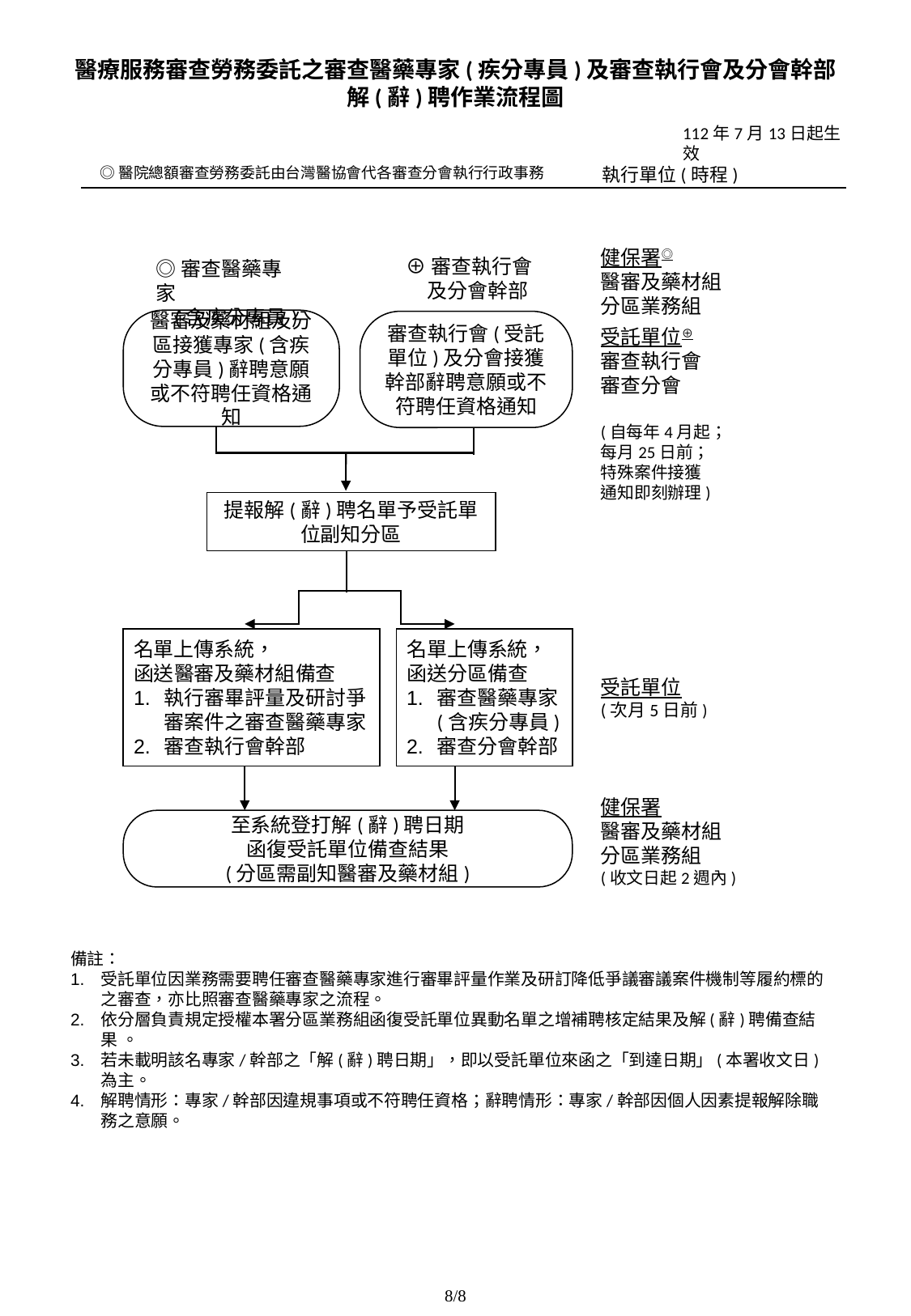

醫療服務審查勞務委託之審查醫藥專家(疾分專員)及審查執行會及分會幹部
解(辭)聘作業流程圖
112年7月13日起生效
◎醫院總額審查勞務委託由台灣醫協會代各審查分會執行行政事務
執行單位(時程)
⊕審查執行會
   及分會幹部
健保署◎
醫審及藥材組
分區業務組

受託單位⊕
審查執行會
審查分會

(自每年4月起；
每月25日前；
特殊案件接獲
通知即刻辦理)
◎審查醫藥專家
    (含疾分專員)
醫審及藥材組及分區接獲專家(含疾分專員)辭聘意願或不符聘任資格通知
審查執行會(受託單位)及分會接獲幹部辭聘意願或不符聘任資格通知
提報解(辭)聘名單予受託單位副知分區
名單上傳系統，
函送醫審及藥材組備查
執行審畢評量及研討爭審案件之審查醫藥專家
審查執行會幹部
名單上傳系統，函送分區備查
審查醫藥專家(含疾分專員)
審查分會幹部
受託單位
(次月5日前)
健保署
醫審及藥材組
分區業務組
(收文日起2週內)
至系統登打解(辭)聘日期
函復受託單位備查結果
(分區需副知醫審及藥材組)
備註：
受託單位因業務需要聘任審查醫藥專家進行審畢評量作業及研訂降低爭議審議案件機制等履約標的之審查，亦比照審查醫藥專家之流程。
依分層負責規定授權本署分區業務組函復受託單位異動名單之增補聘核定結果及解(辭)聘備查結果 。
若未載明該名專家/幹部之「解(辭)聘日期」，即以受託單位來函之「到達日期」(本署收文日)為主。
解聘情形：專家/幹部因違規事項或不符聘任資格；辭聘情形：專家/幹部因個人因素提報解除職務之意願。

8/8